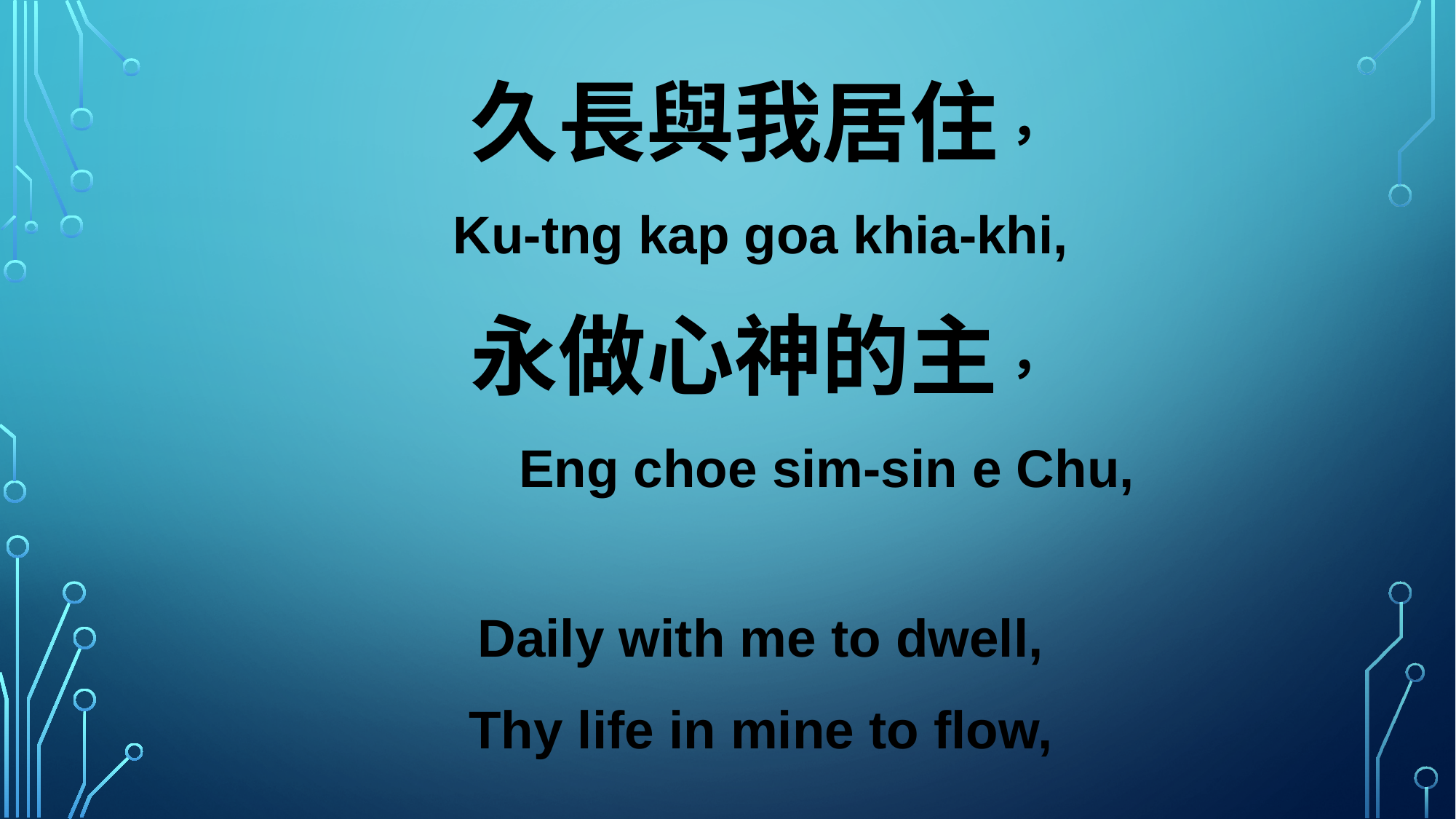

久長與我居住，
Ku-tng kap goa khia-khi,
永做心神的主，
                    Eng choe sim-sin e Chu,

Daily with me to dwell,
Thy life in mine to flow,